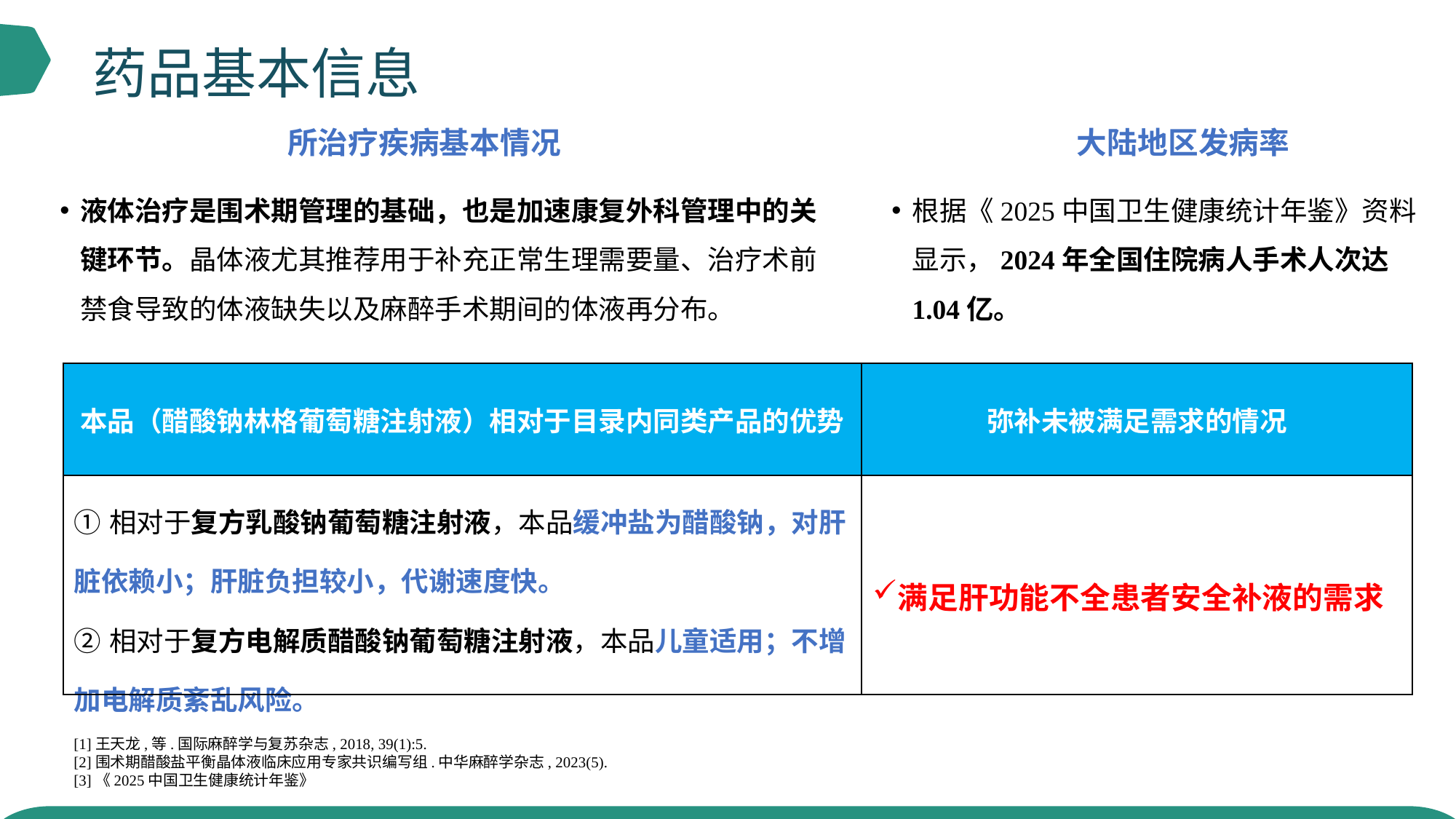

药品基本信息
所治疗疾病基本情况
大陆地区发病率
液体治疗是围术期管理的基础，也是加速康复外科管理中的关键环节。晶体液尤其推荐用于补充正常生理需要量、治疗术前禁食导致的体液缺失以及麻醉手术期间的体液再分布。
根据《2025中国卫生健康统计年鉴》资料显示，2024年全国住院病人手术人次达1.04亿。
| 本品（醋酸钠林格葡萄糖注射液）相对于目录内同类产品的优势 | 弥补未被满足需求的情况 |
| --- | --- |
| ①相对于复方乳酸钠葡萄糖注射液，本品缓冲盐为醋酸钠，对肝脏依赖小；肝脏负担较小，代谢速度快。 ②相对于复方电解质醋酸钠葡萄糖注射液，本品儿童适用；不增加电解质紊乱风险。 | 满足肝功能不全患者安全补液的需求 |
[1]王天龙,等.国际麻醉学与复苏杂志, 2018, 39(1):5.
[2]围术期醋酸盐平衡晶体液临床应用专家共识编写组.中华麻醉学杂志, 2023(5).
[3]《2025中国卫生健康统计年鉴》